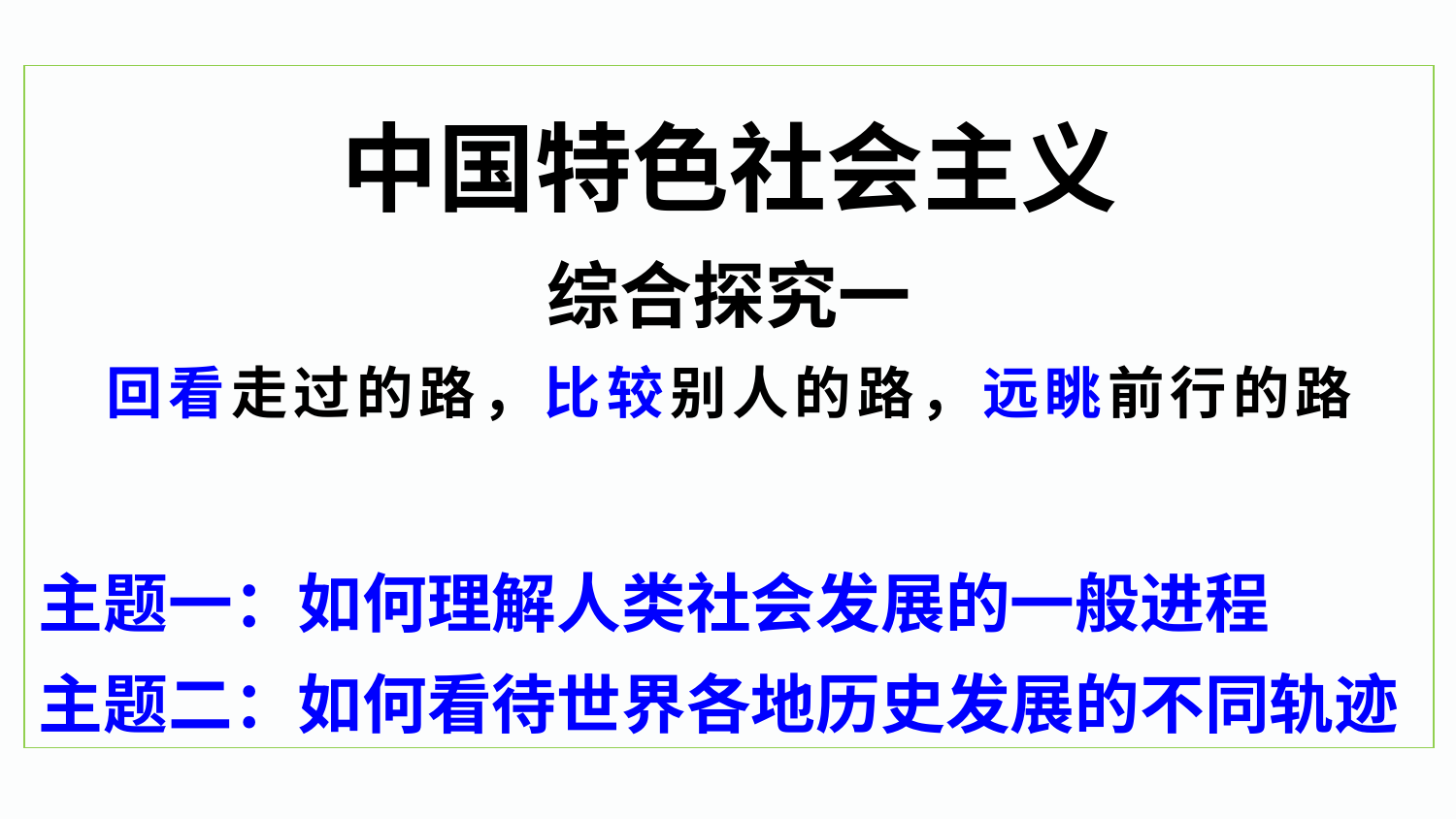

中国特色社会主义
综合探究一
回看走过的路，比较别人的路，远眺前行的路

主题一：如何理解人类社会发展的一般进程
主题二：如何看待世界各地历史发展的不同轨迹